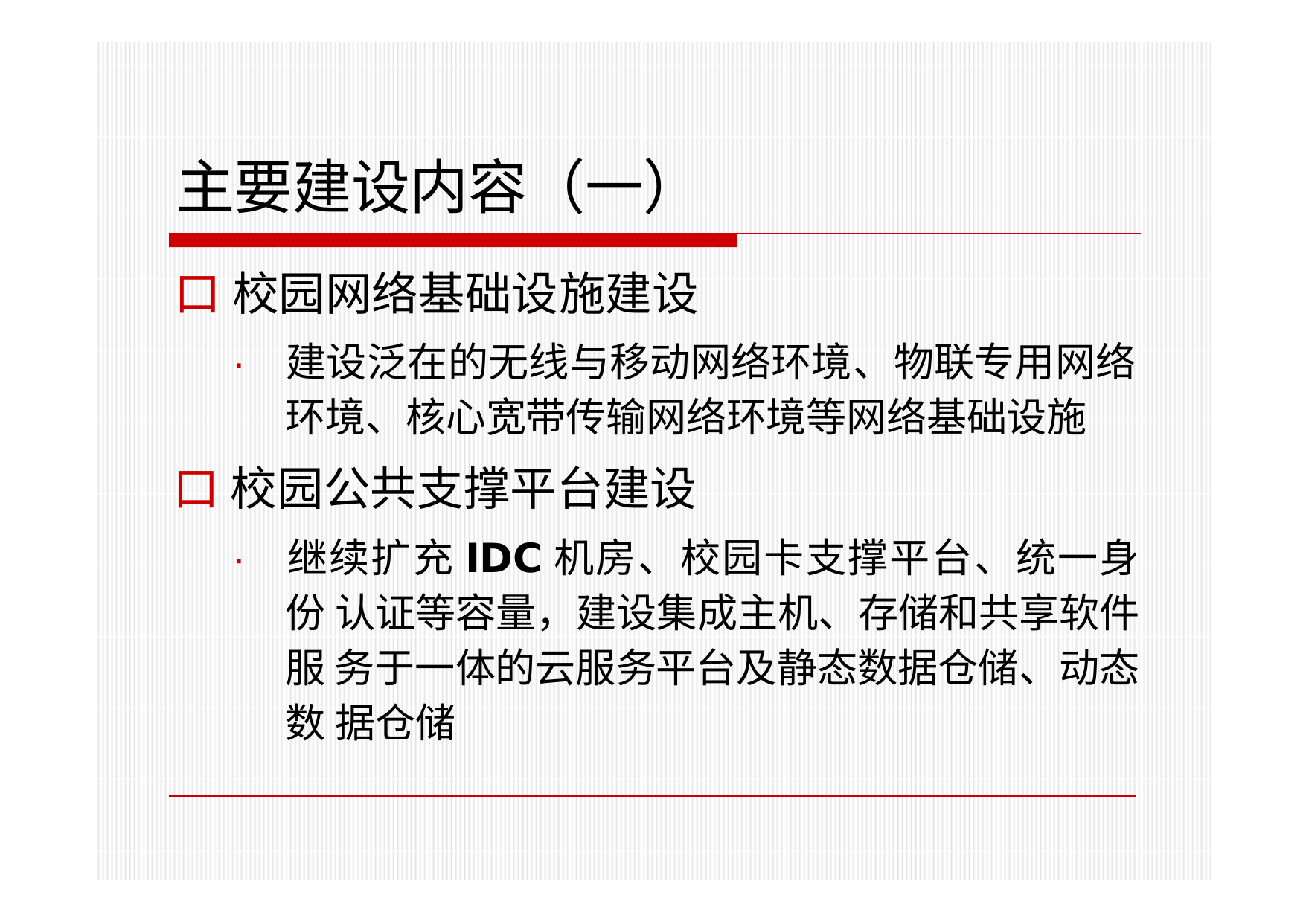

# 主要建设内容（一）

口 校园网络基础设施建设

·	建设泛在的无线与移动网络环境、物联专用网络 环境、核心宽带传输网络环境等网络基础设施

口 校园公共支撑平台建设

·	继续扩充IDC机房、校园卡支撑平台、统一身份 认证等容量，建设集成主机、存储和共享软件服 务于一体的云服务平台及静态数据仓储、动态数 据仓储